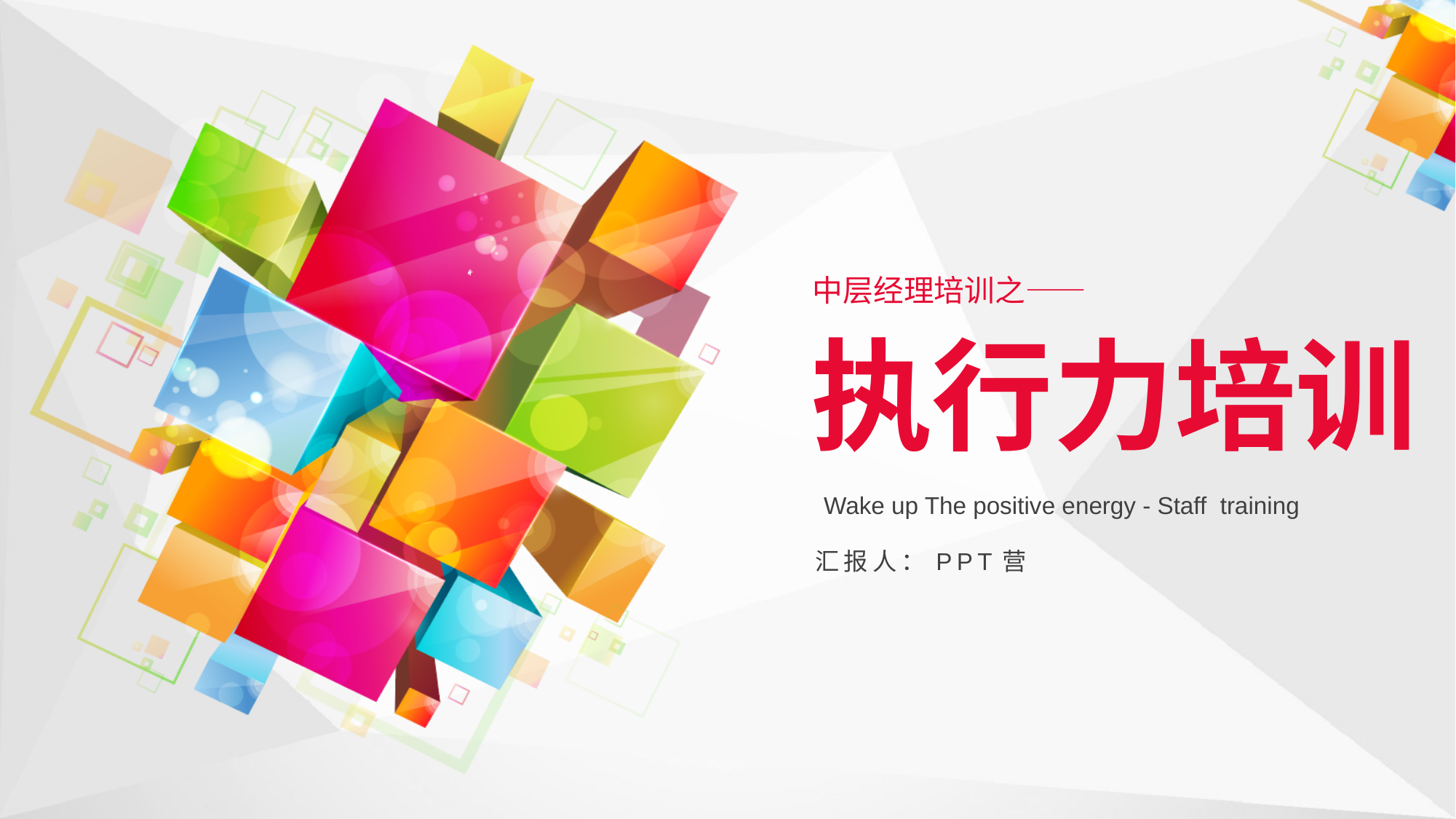

中层经理培训之——
执行力培训
Wake up The positive energy - Staff  training
汇报人：PPT营